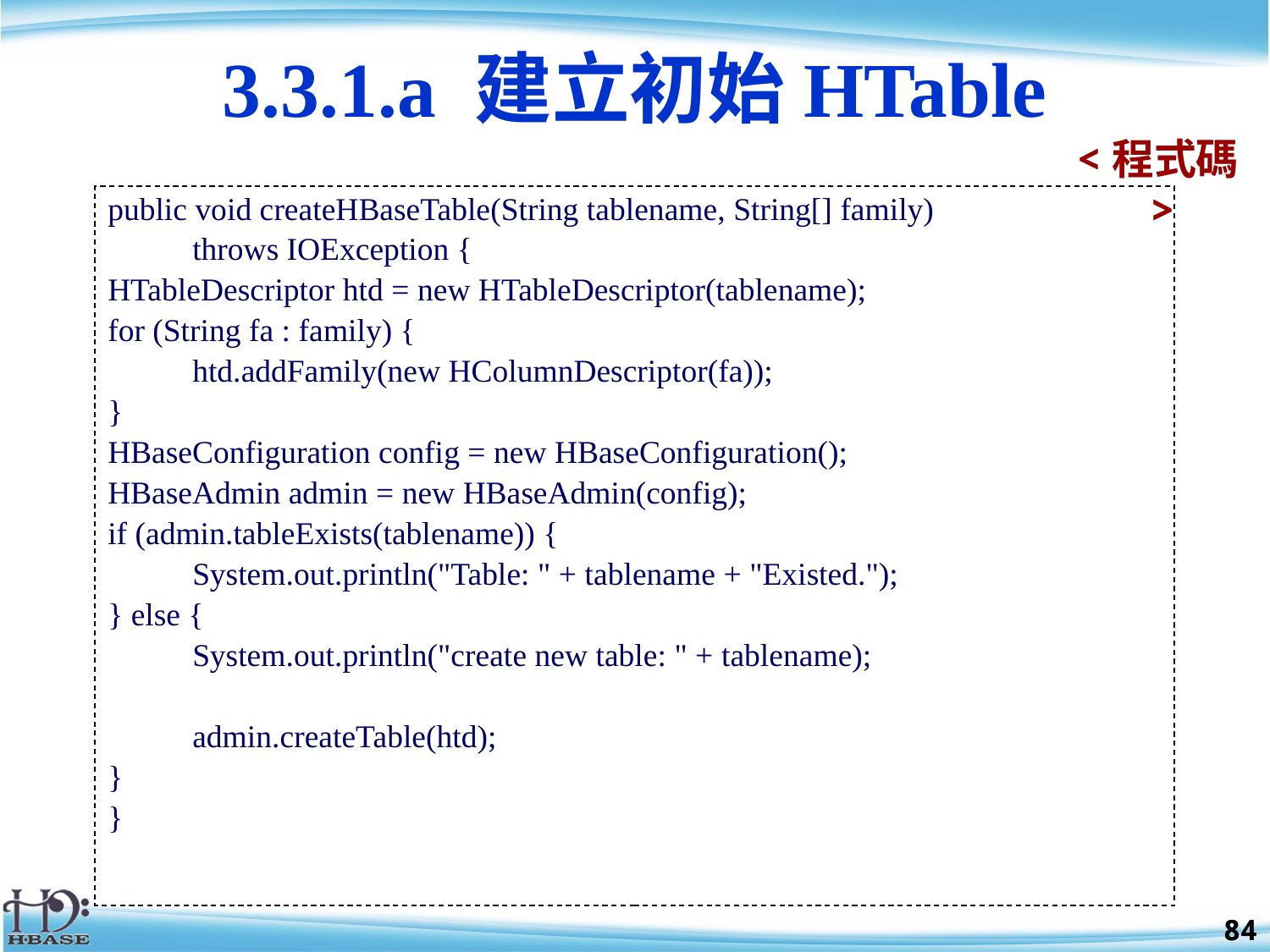

3.3.1.a 建立初始HTable
<程式碼>
public void createHBaseTable(String tablename, String[] family)
	throws IOException {
HTableDescriptor htd = new HTableDescriptor(tablename);
for (String fa : family) {
	htd.addFamily(new HColumnDescriptor(fa));
}
HBaseConfiguration config = new HBaseConfiguration();
HBaseAdmin admin = new HBaseAdmin(config);
if (admin.tableExists(tablename)) {
	System.out.println("Table: " + tablename + "Existed.");
} else {
	System.out.println("create new table: " + tablename);

	admin.createTable(htd);
}
}
84
84